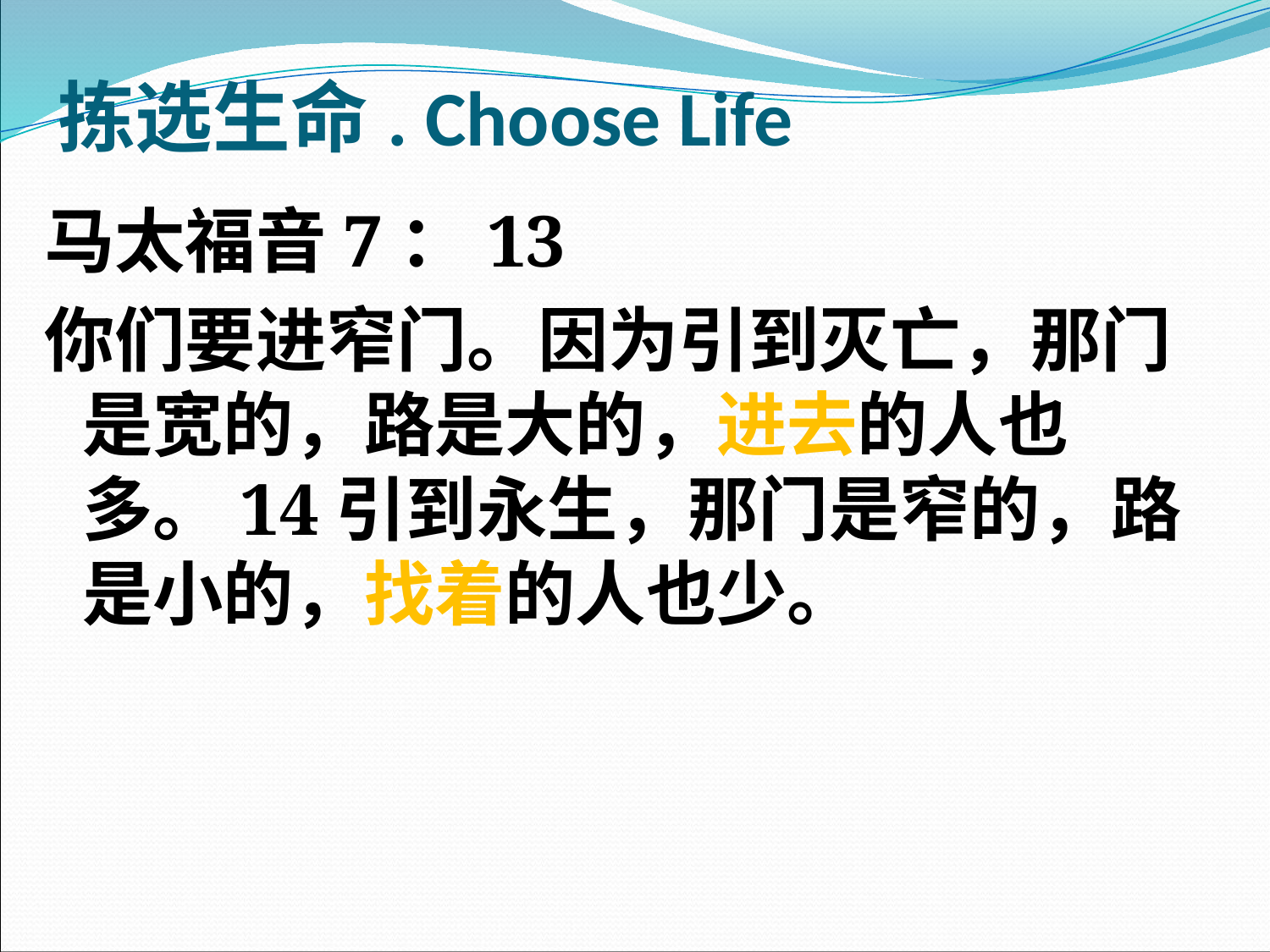

# 拣选生命. Choose Life
马太福音7：13
你们要进窄门。因为引到灭亡，那门是宽的，路是大的，进去的人也多。14引到永生，那门是窄的，路是小的，找着的人也少。